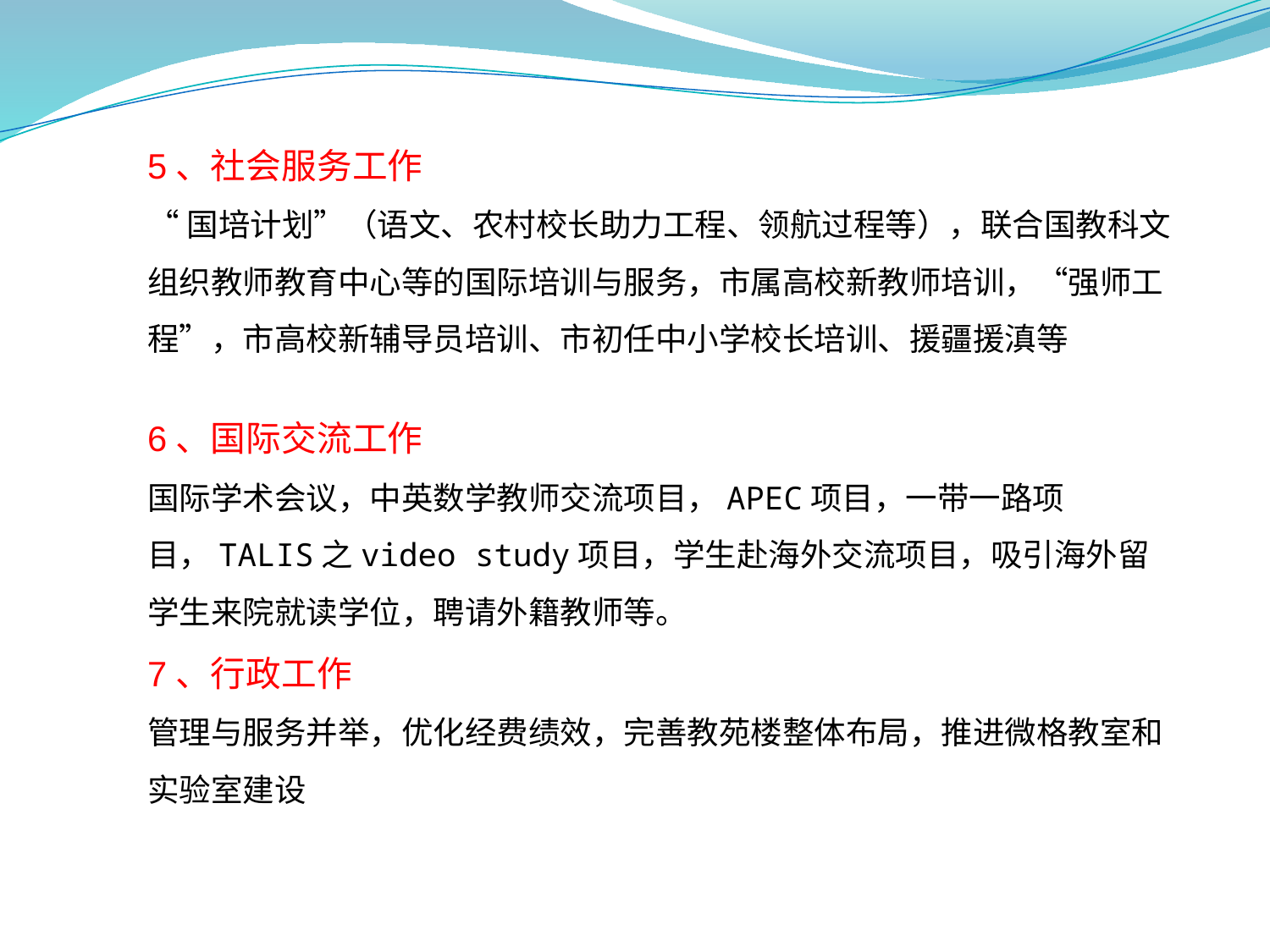

5、社会服务工作
“国培计划”（语文、农村校长助力工程、领航过程等），联合国教科文组织教师教育中心等的国际培训与服务，市属高校新教师培训，“强师工程”，市高校新辅导员培训、市初任中小学校长培训、援疆援滇等

6、国际交流工作
国际学术会议，中英数学教师交流项目，APEC项目，一带一路项目，TALIS之video study项目，学生赴海外交流项目，吸引海外留学生来院就读学位，聘请外籍教师等。
7、行政工作
管理与服务并举，优化经费绩效，完善教苑楼整体布局，推进微格教室和实验室建设